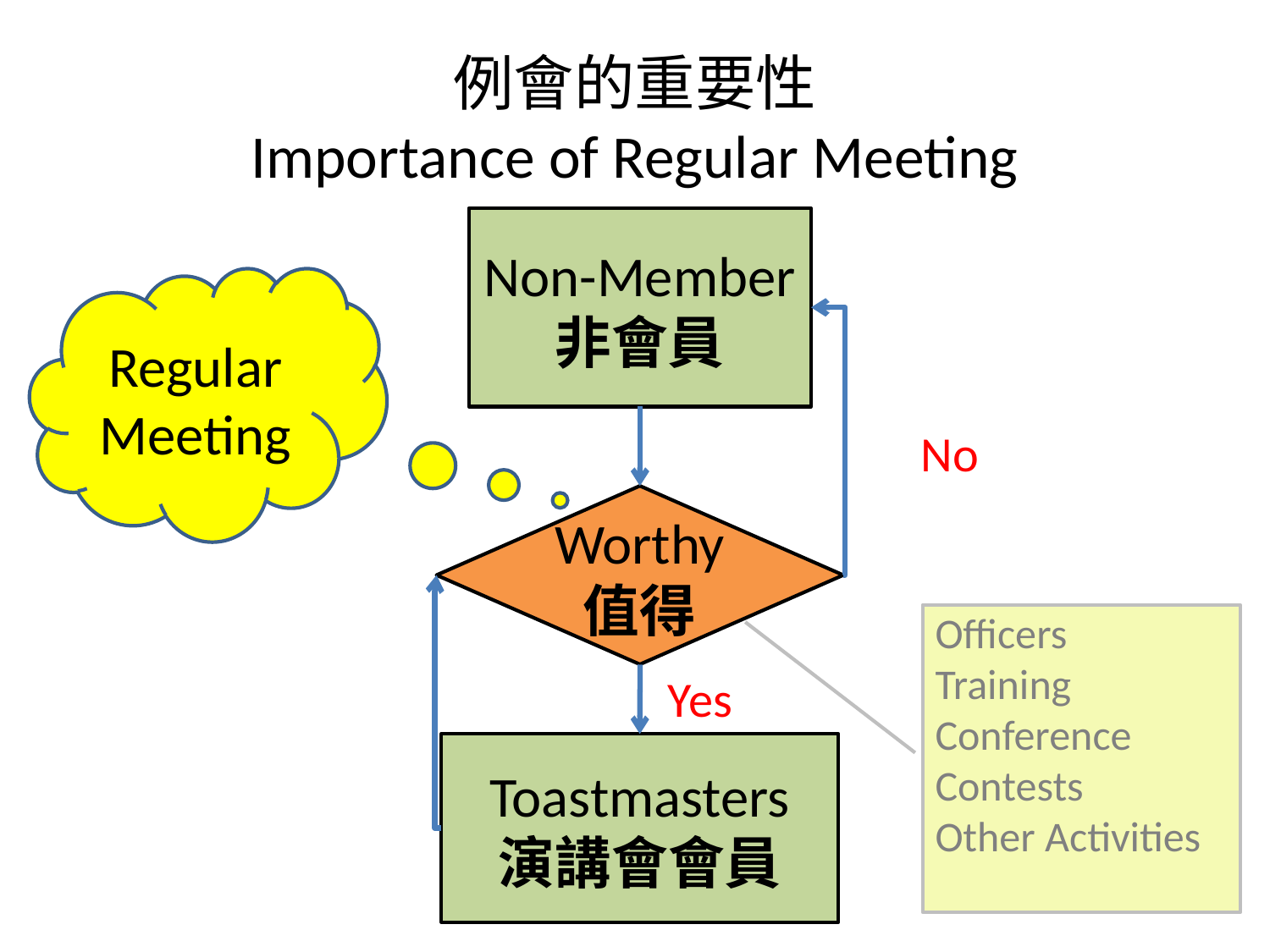

# 例會的重要性 Importance of Regular Meeting
Non-Member
非會員
Regular Meeting
No
Worthy
值得
Officers
Training
Conference
Contests
Other Activities

Yes
Toastmasters
演講會會員